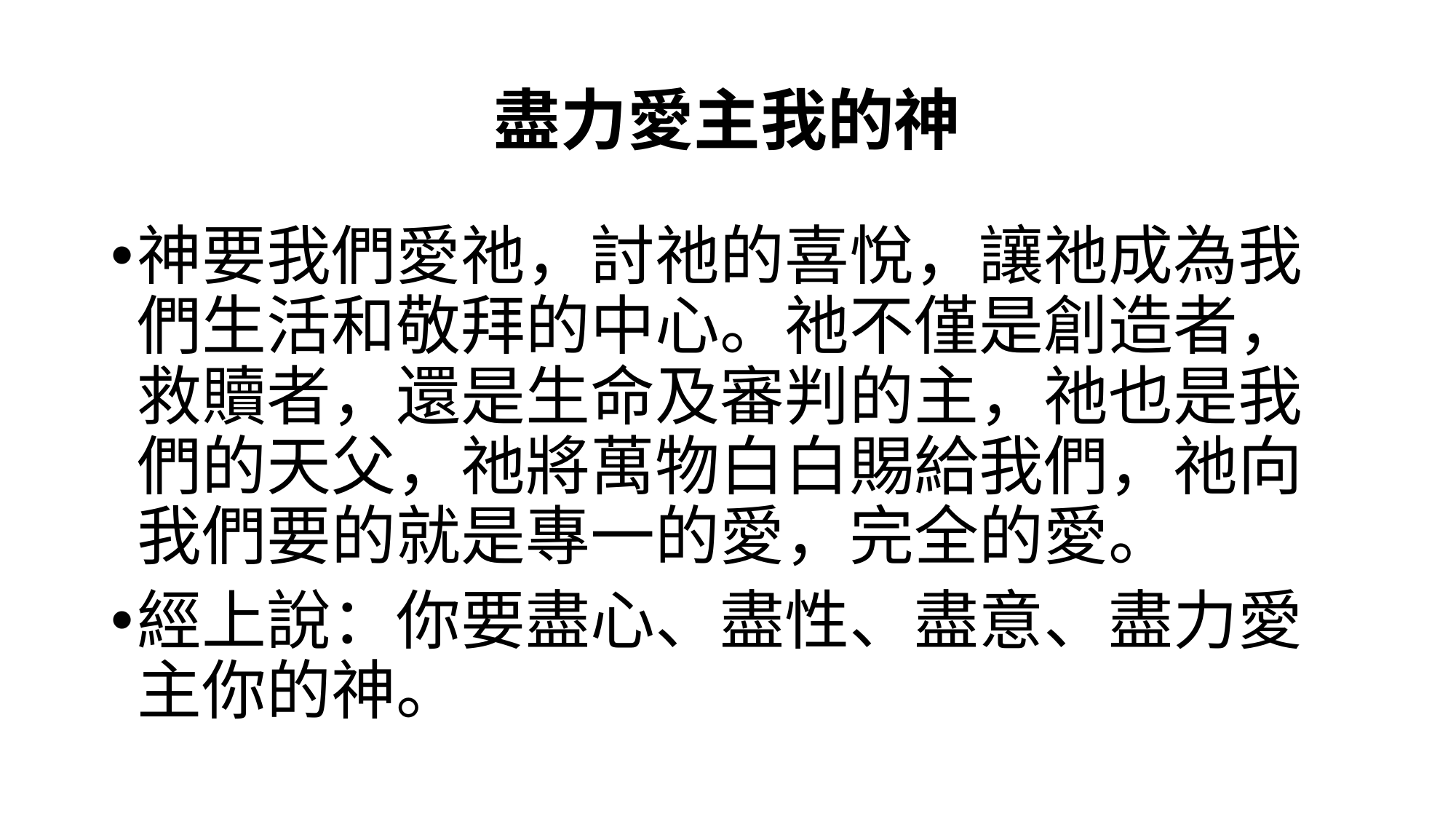

# 盡力愛主我的神
神要我們愛祂，討祂的喜悅，讓祂成為我們生活和敬拜的中心。祂不僅是創造者，救贖者，還是生命及審判的主，祂也是我們的天父，祂將萬物白白賜給我們，祂向我們要的就是專一的愛，完全的愛。
經上說：你要盡心、盡性、盡意、盡力愛主你的神。